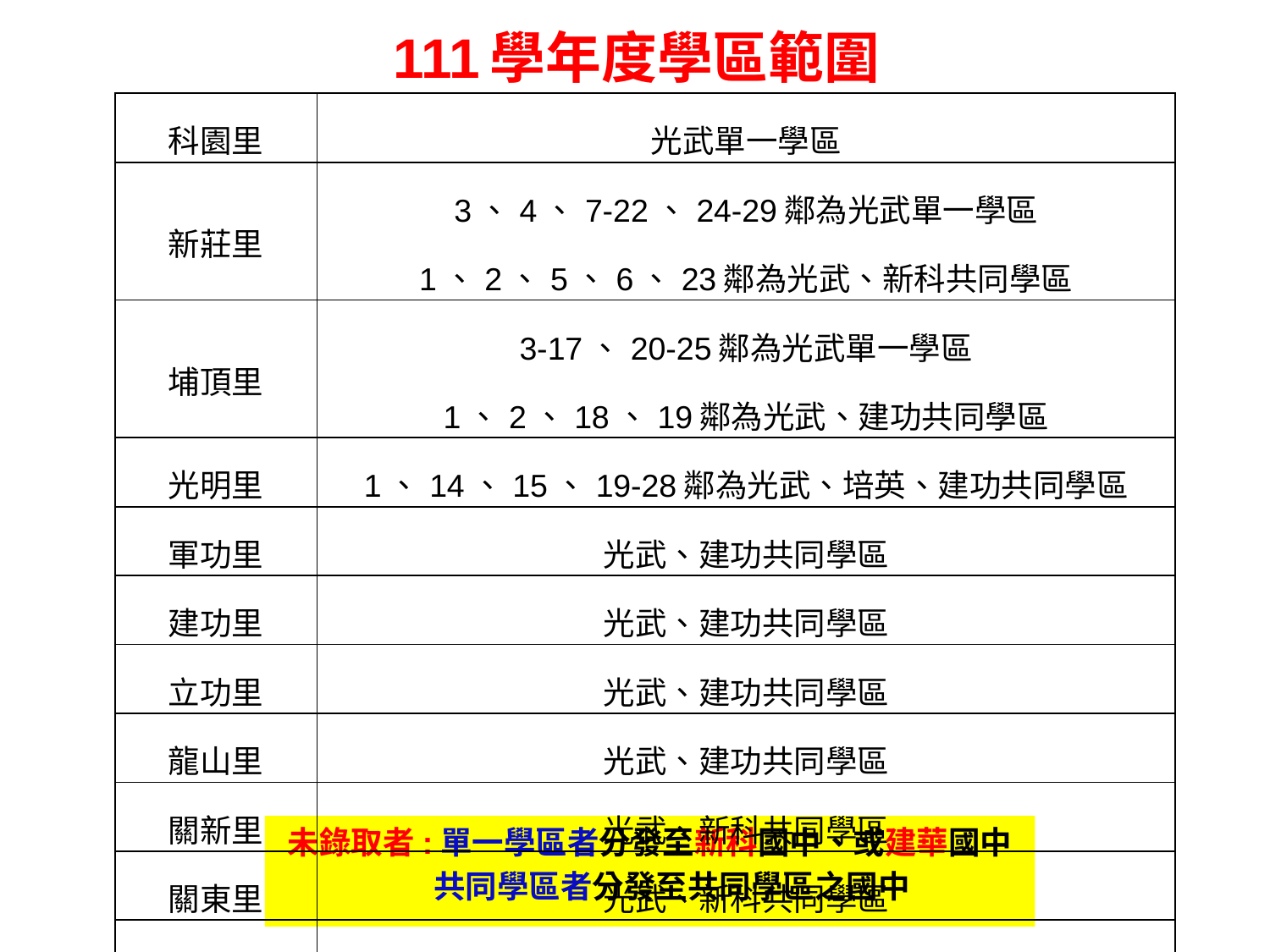

# 111學年度學區範圍
| 科園里 | 光武單一學區 |
| --- | --- |
| 新莊里 | 3、4、7-22、24-29鄰為光武單一學區 1、2、5、6、23鄰為光武、新科共同學區 |
| 埔頂里 | 3-17、20-25鄰為光武單一學區 1、2、18、19鄰為光武、建功共同學區 |
| 光明里 | 1、14、15、19-28鄰為光武、培英、建功共同學區 |
| 軍功里 | 光武、建功共同學區 |
| 建功里 | 光武、建功共同學區 |
| 立功里 | 光武、建功共同學區 |
| 龍山里 | 光武、建功共同學區 |
| 關新里 | 光武、新科共同學區 |
| 關東里 | 光武、新科共同學區 |
| 仙水里 | 光武、新科共同學區 |
未錄取者:單一學區者分發至新科國中、或建華國中
     共同學區者分發至共同學區之國中